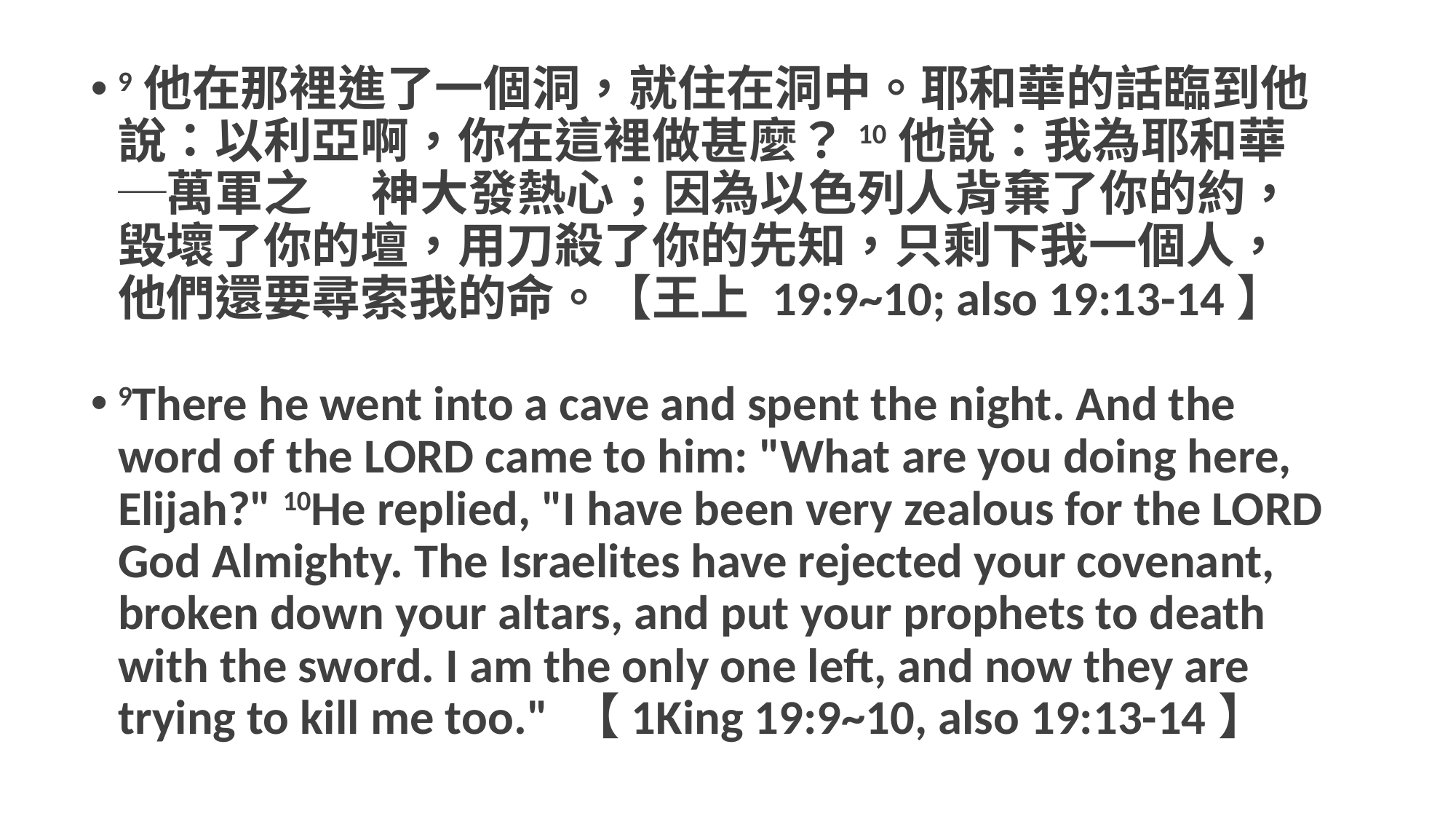

#
9他在那裡進了一個洞，就住在洞中。耶和華的話臨到他說：以利亞啊，你在這裡做甚麼？10他說：我為耶和華─萬軍之　 神大發熱心；因為以色列人背棄了你的約，毀壞了你的壇，用刀殺了你的先知，只剩下我一個人，他們還要尋索我的命。【王上 19:9~10; also 19:13-14】

9There he went into a cave and spent the night. And the word of the LORD came to him: "What are you doing here, Elijah?" 10He replied, "I have been very zealous for the LORD God Almighty. The Israelites have rejected your covenant, broken down your altars, and put your prophets to death with the sword. I am the only one left, and now they are trying to kill me too." 【1King 19:9~10, also 19:13-14】